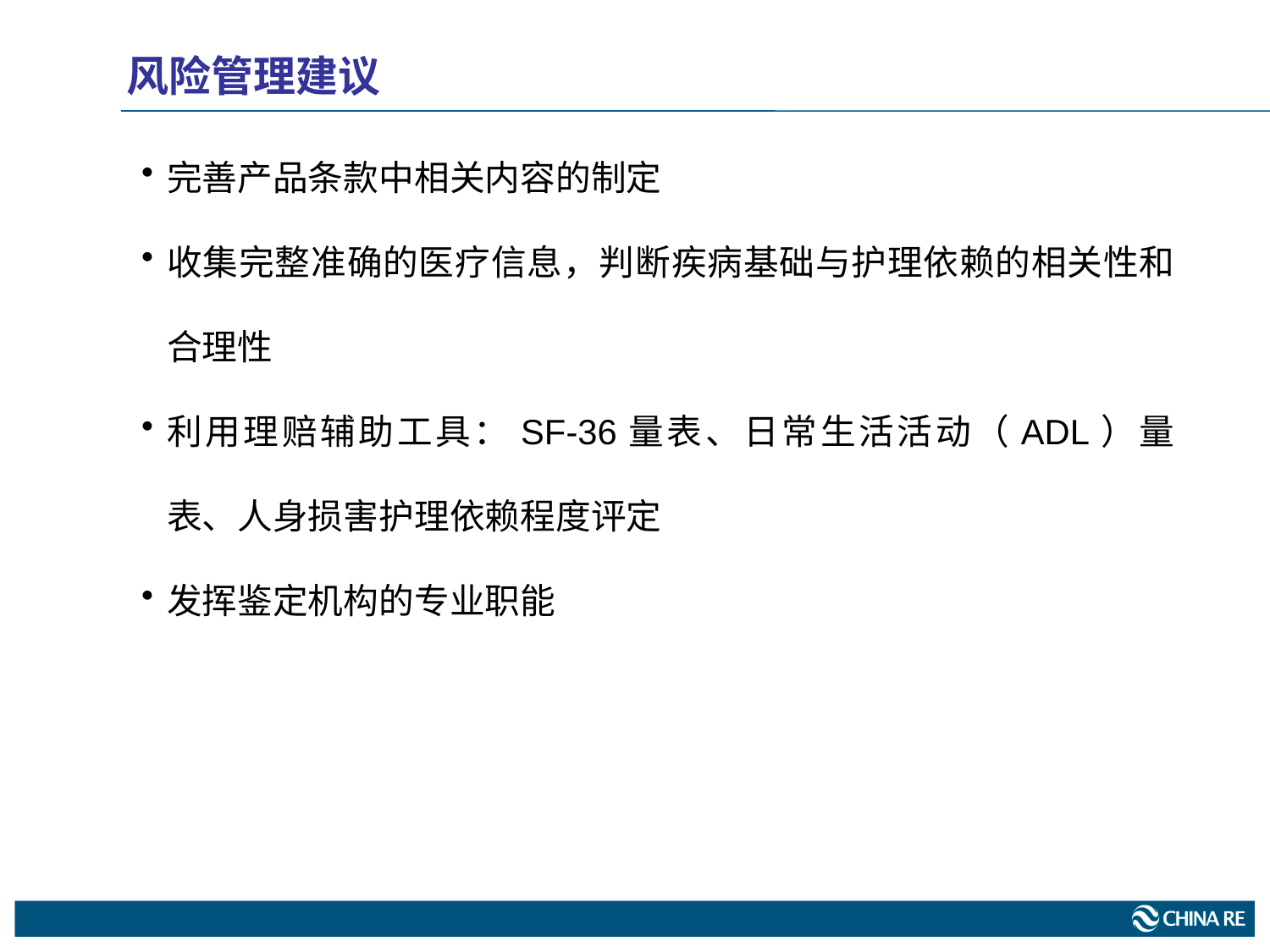

风险管理建议
完善产品条款中相关内容的制定
收集完整准确的医疗信息，判断疾病基础与护理依赖的相关性和合理性
利用理赔辅助工具：SF-36量表、日常生活活动（ADL）量表、人身损害护理依赖程度评定
发挥鉴定机构的专业职能